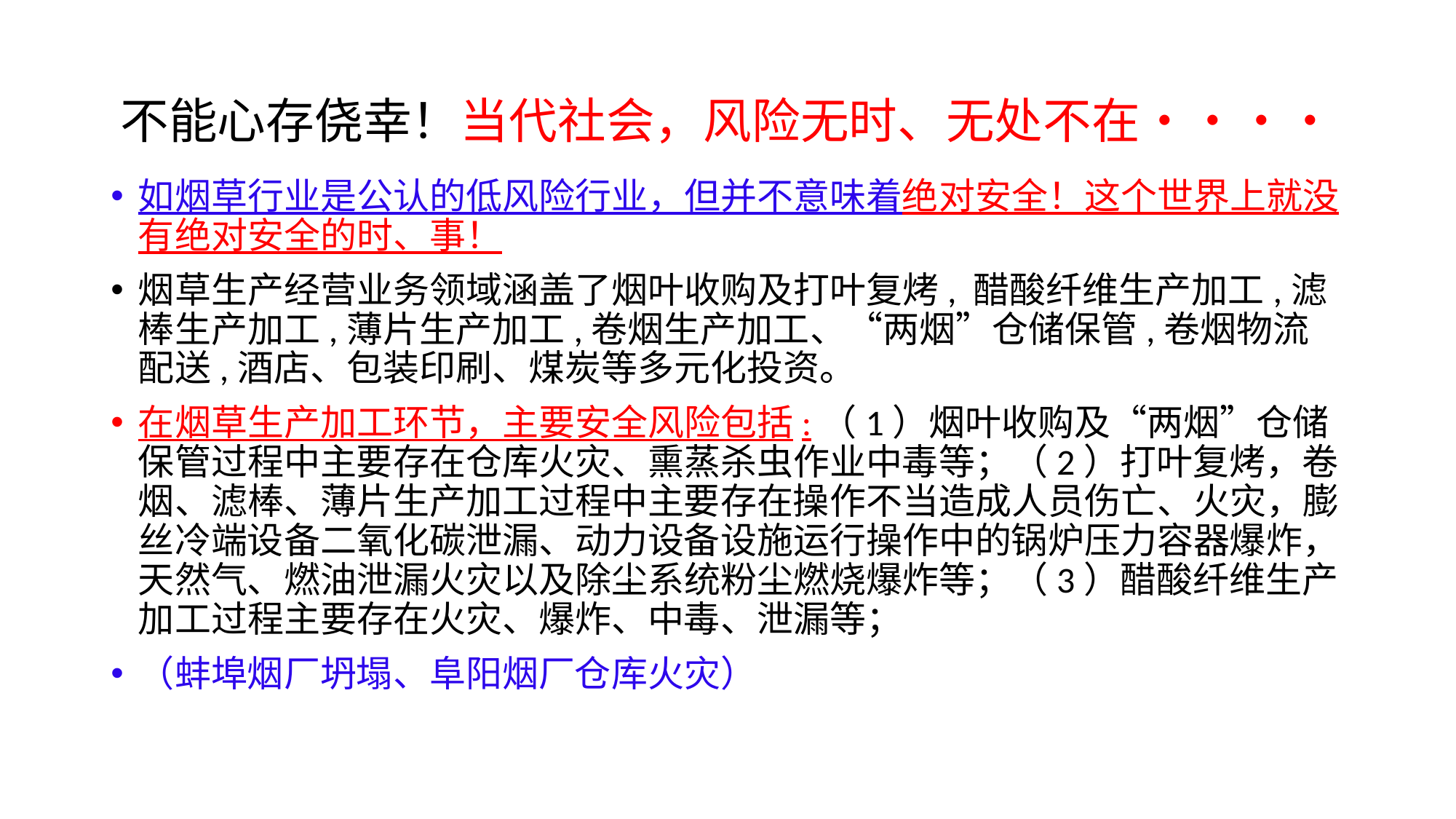

# 不能心存侥幸！当代社会，风险无时、无处不在••••
如烟草行业是公认的低风险行业，但并不意味着绝对安全！这个世界上就没有绝对安全的时、事！
烟草生产经营业务领域涵盖了烟叶收购及打叶复烤, 醋酸纤维生产加工,滤棒生产加工,薄片生产加工,卷烟生产加工、“两烟”仓储保管,卷烟物流配送,酒店、包装印刷、煤炭等多元化投资。
在烟草生产加工环节，主要安全风险包括:（1）烟叶收购及“两烟”仓储保管过程中主要存在仓库火灾、熏蒸杀虫作业中毒等；（2）打叶复烤，卷烟、滤棒、薄片生产加工过程中主要存在操作不当造成人员伤亡、火灾，膨丝冷端设备二氧化碳泄漏、动力设备设施运行操作中的锅炉压力容器爆炸，天然气、燃油泄漏火灾以及除尘系统粉尘燃烧爆炸等；（3）醋酸纤维生产加工过程主要存在火灾、爆炸、中毒、泄漏等；
（蚌埠烟厂坍塌、阜阳烟厂仓库火灾）
4